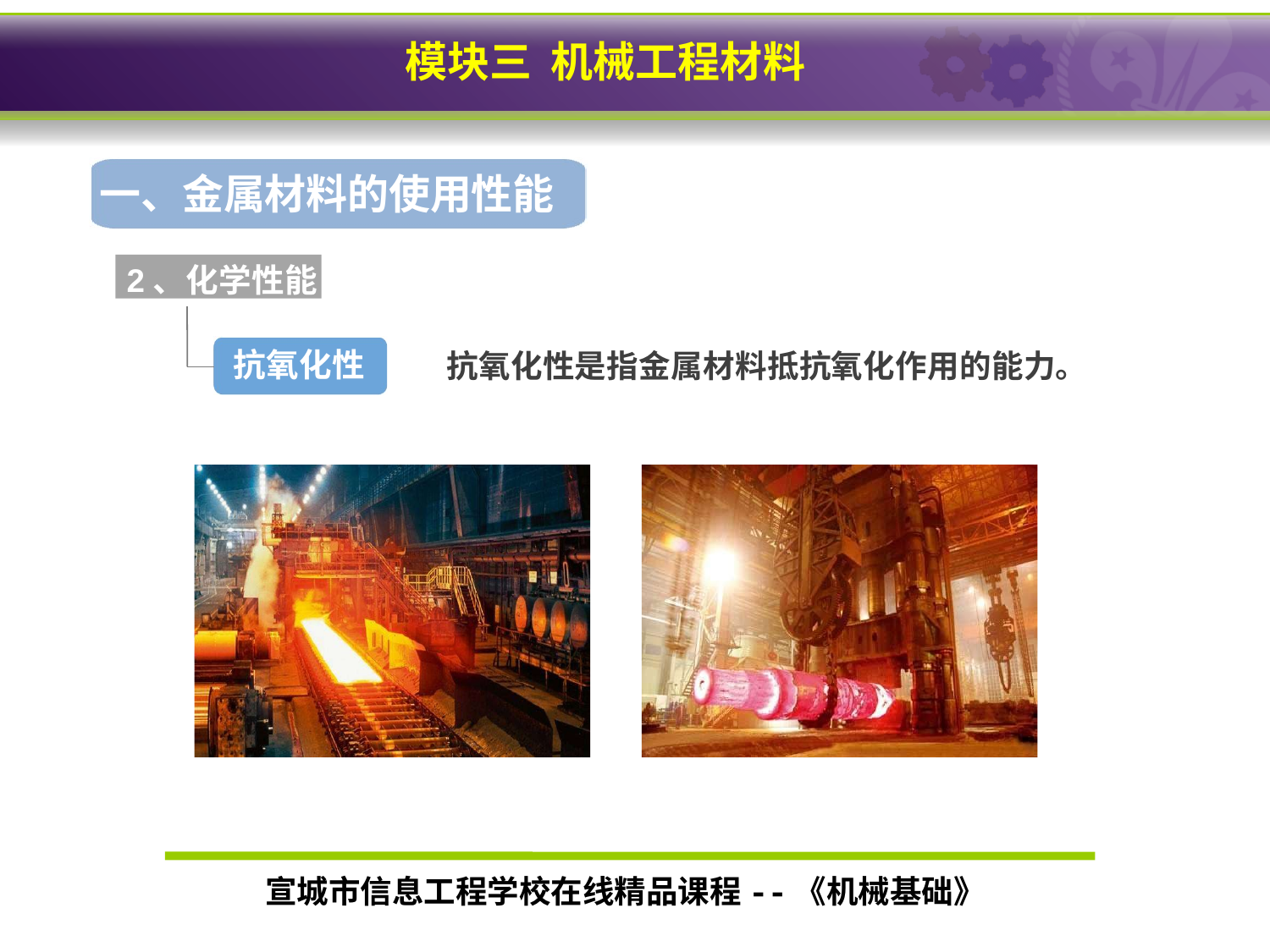

一、金属材料的使用性能
2、化学性能

抗氧化性
抗氧化性是指金属材料抵抗氧化作用的能力。